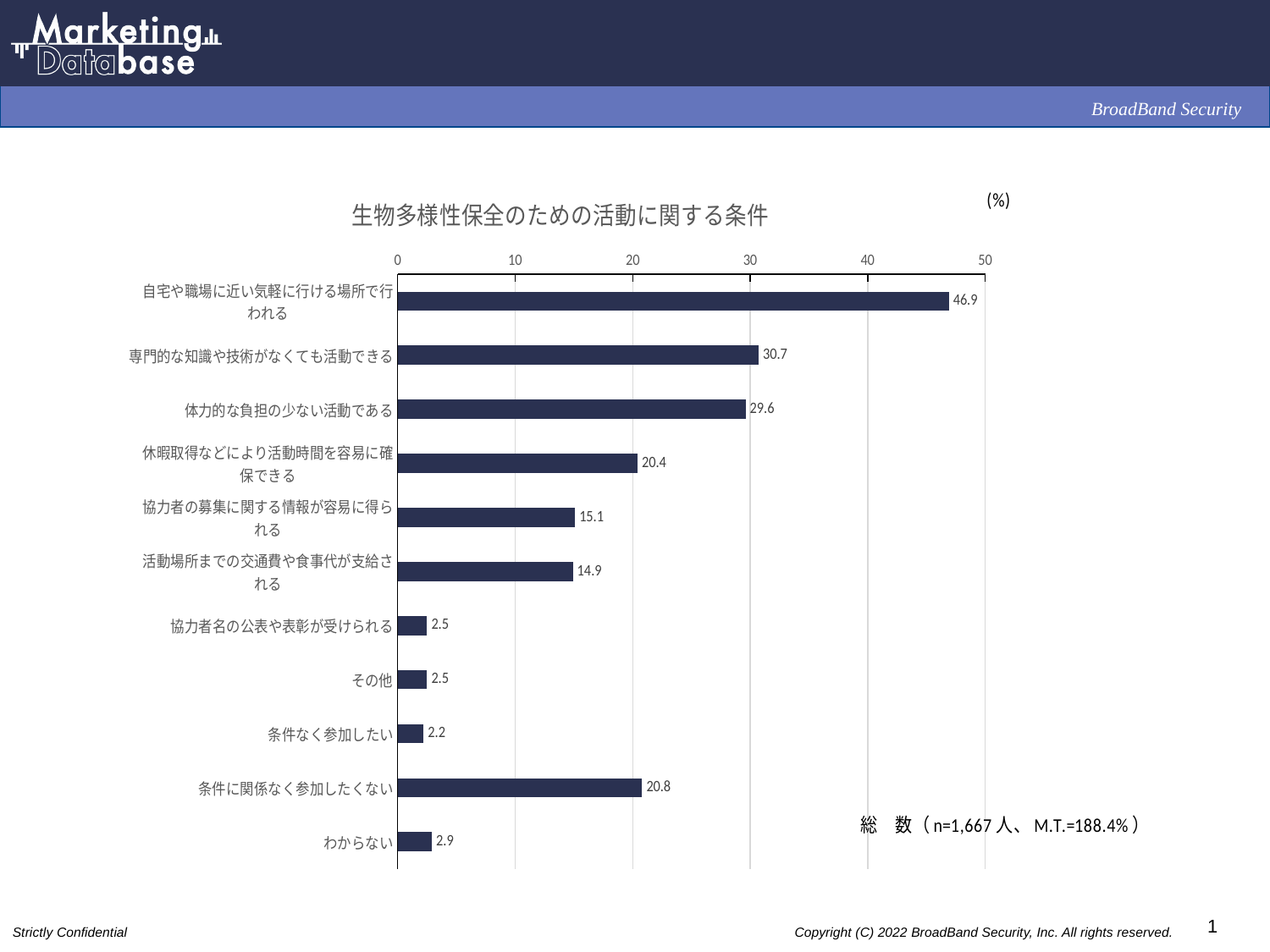

### Chart: 生物多様性保全のための活動に関する条件

| Category |  |
|---|---|
| 自宅や職場に近い気軽に行ける場所で行
われる | 46.9 |
| 専門的な知識や技術がなくても活動できる | 30.7 |
| 体力的な負担の少ない活動である | 29.6 |
| 休暇取得などにより活動時間を容易に確
保できる | 20.4 |
| 協力者の募集に関する情報が容易に得ら
れる | 15.1 |
| 活動場所までの交通費や食事代が支給さ
れる | 14.9 |
| 協力者名の公表や表彰が受けられる | 2.5 |
| その他 | 2.5 |
| 条件なく参加したい | 2.2 |
| 条件に関係なく参加したくない | 20.8 |
| わからない | 2.9 |